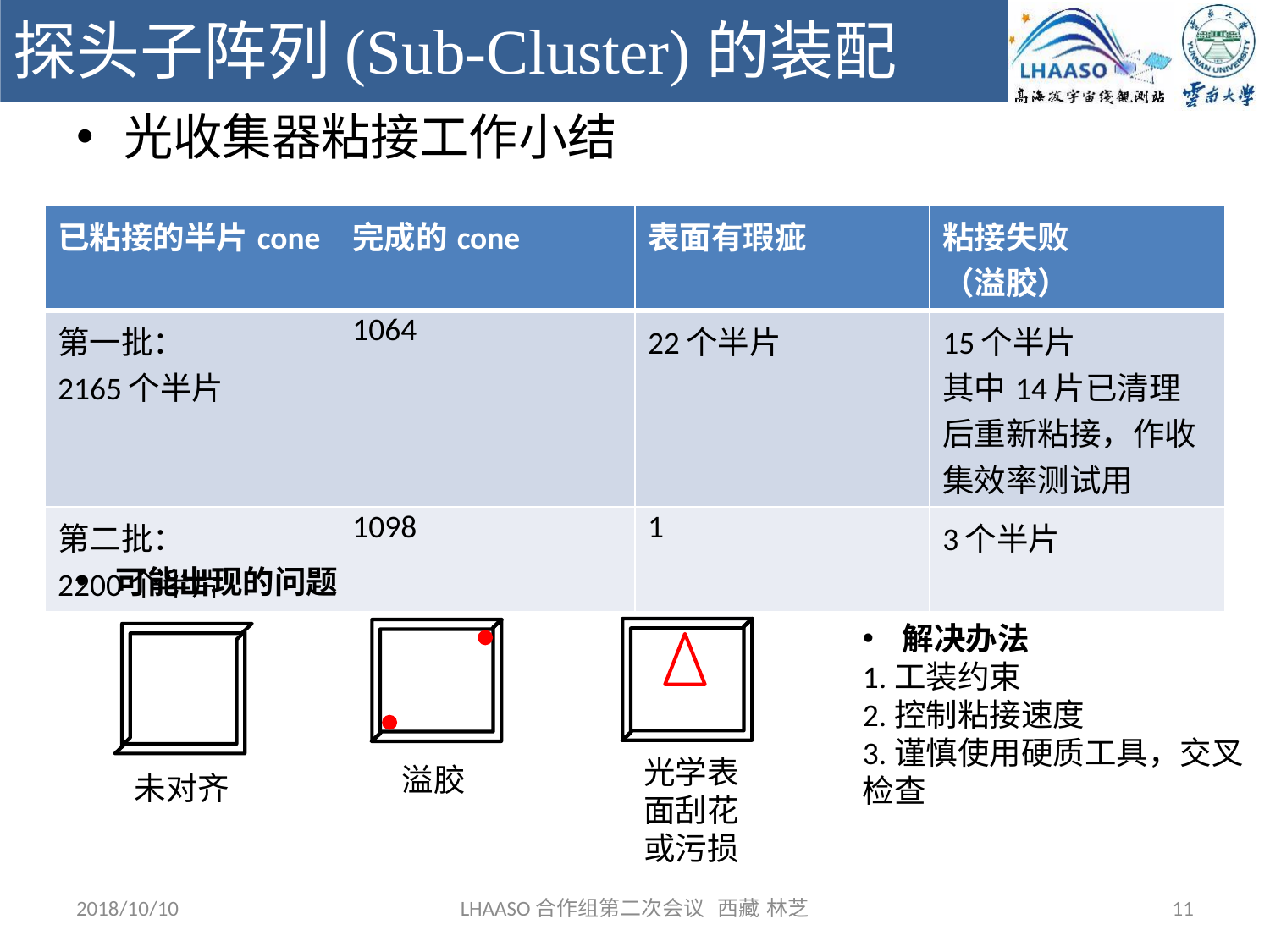

# 探头子阵列(Sub-Cluster)的装配
光收集器粘接工作小结
| 已粘接的半片cone | 完成的cone | 表面有瑕疵 | 粘接失败 （溢胶） |
| --- | --- | --- | --- |
| 第一批： 2165个半片 | 1064 | 22个半片 | 15个半片 其中14片已清理后重新粘接，作收集效率测试用 |
| 第二批： 2200个半片 | 1098 | 1 | 3个半片 |
可能出现的问题
解决办法
1.工装约束
2.控制粘接速度
3.谨慎使用硬质工具，交叉检查

光学表面刮花或污损

溢胶

未对齐
2018/10/10
LHAASO合作组第二次会议  西藏 林芝
11